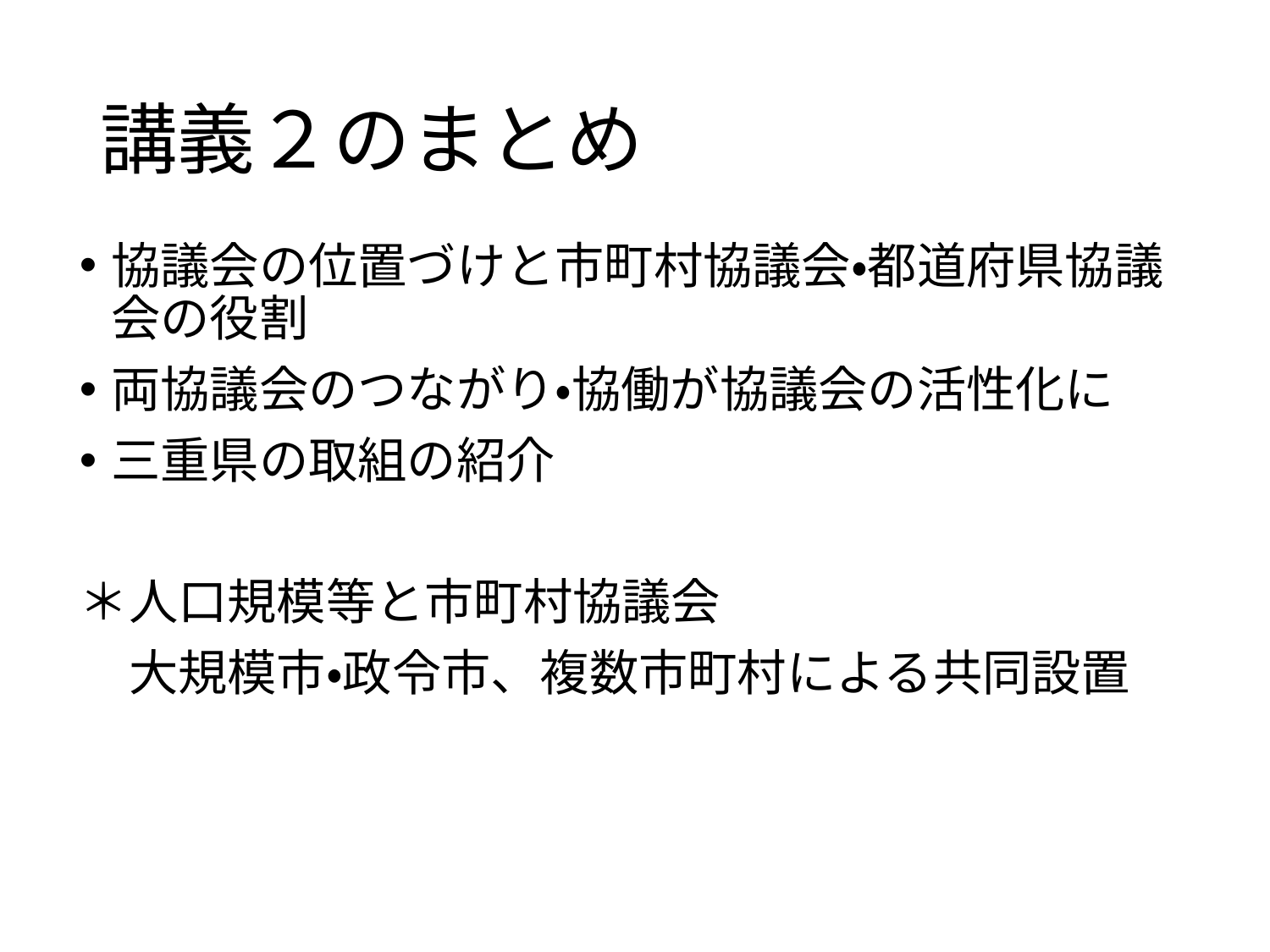

# 講義２のまとめ
協議会の位置づけと市町村協議会・都道府県協議会の役割
両協議会のつながり・協働が協議会の活性化に
三重県の取組の紹介

＊人口規模等と市町村協議会
　大規模市・政令市、複数市町村による共同設置